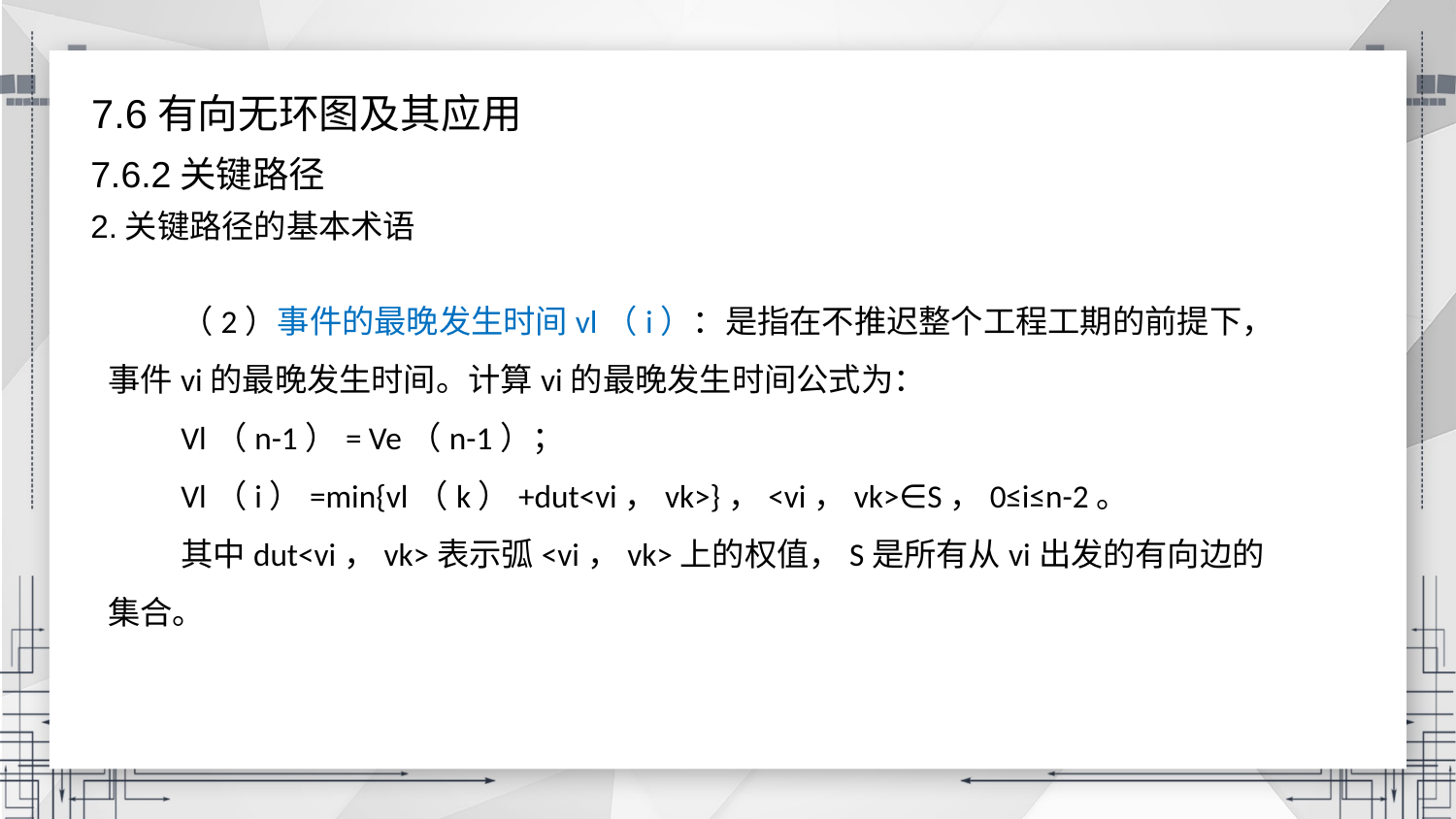

7.6有向无环图及其应用
7.6.2关键路径
2.关键路径的基本术语
（2）事件的最晚发生时间vl（i）：是指在不推迟整个工程工期的前提下，事件vi的最晚发生时间。计算vi的最晚发生时间公式为：
Vl（n-1）= Ve（n-1）；
Vl（i）=min{vl（k）+dut<vi，vk>}，<vi，vk>∈S，0≤i≤n-2。
其中dut<vi，vk>表示弧<vi，vk>上的权值，S是所有从vi出发的有向边的集合。